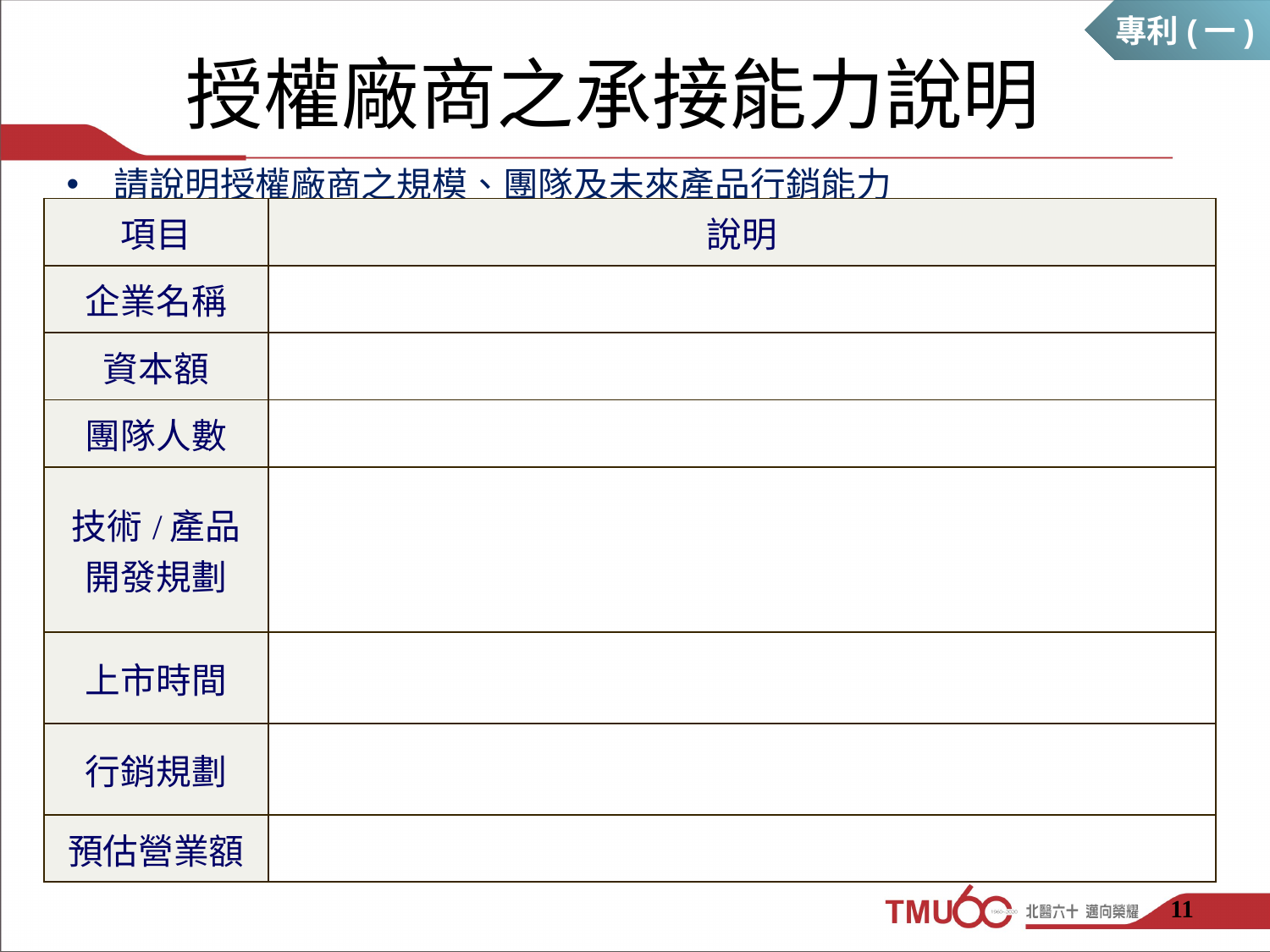

專利(一)
授權廠商之承接能力說明
請說明授權廠商之規模、團隊及未來產品行銷能力
| 項目 | 說明 |
| --- | --- |
| 企業名稱 |  |
| 資本額 |  |
| 團隊人數 |  |
| 技術/產品開發規劃 |  |
| 上市時間 |  |
| 行銷規劃 |  |
| 預估營業額 |  |
11